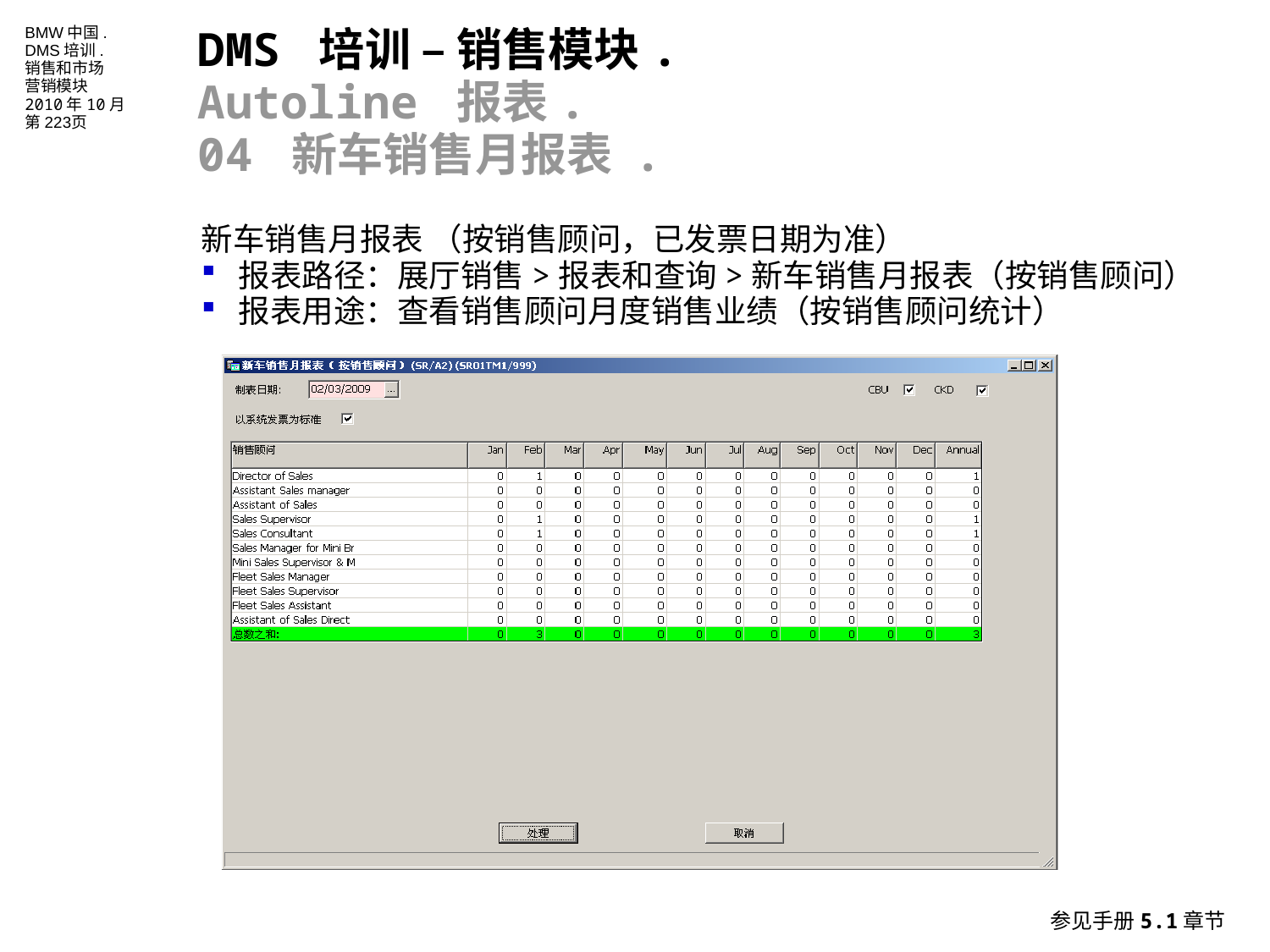

DMS 培训 – 销售模块.
Autoline 报表.
04 新车销售月报表 .
新车销售月报表 （按销售顾问，已发票日期为准）
报表路径：展厅销售>报表和查询>新车销售月报表（按销售顾问）
报表用途：查看销售顾问月度销售业绩（按销售顾问统计）

参见手册5.1章节